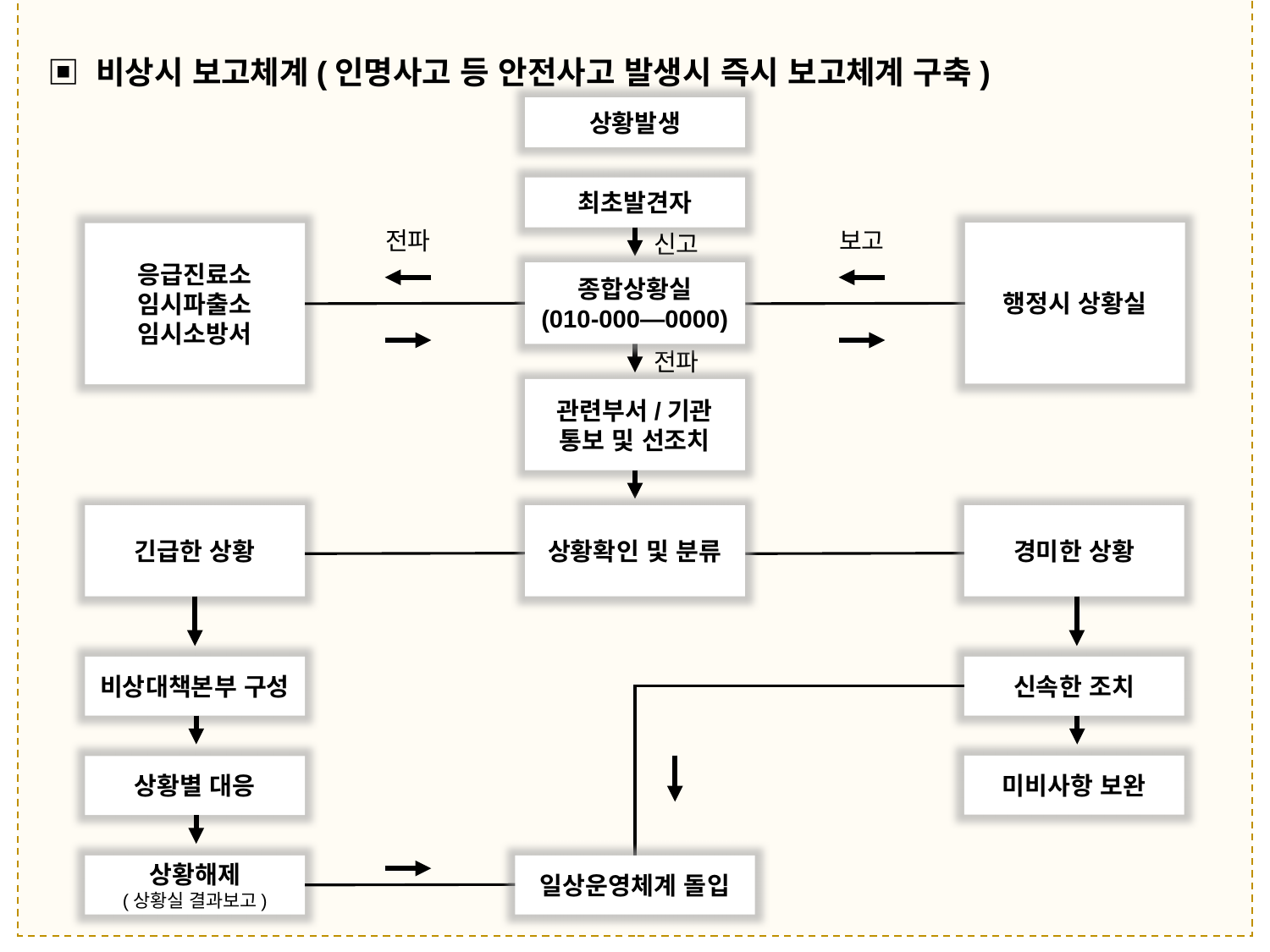

▣ 비상시 보고체계(인명사고 등 안전사고 발생시 즉시 보고체계 구축)
상황발생
최초발견자
전파
보고
신고
행정시 상황실
응급진료소
임시파출소
임시소방서
종합상황실
(010-000—0000)
전파
관련부서/기관
통보 및 선조치
긴급한 상황
상황확인 및 분류
경미한 상황
비상대책본부 구성
신속한 조치
미비사항 보완
상황별 대응
상황해제
(상황실 결과보고)
일상운영체계 돌입